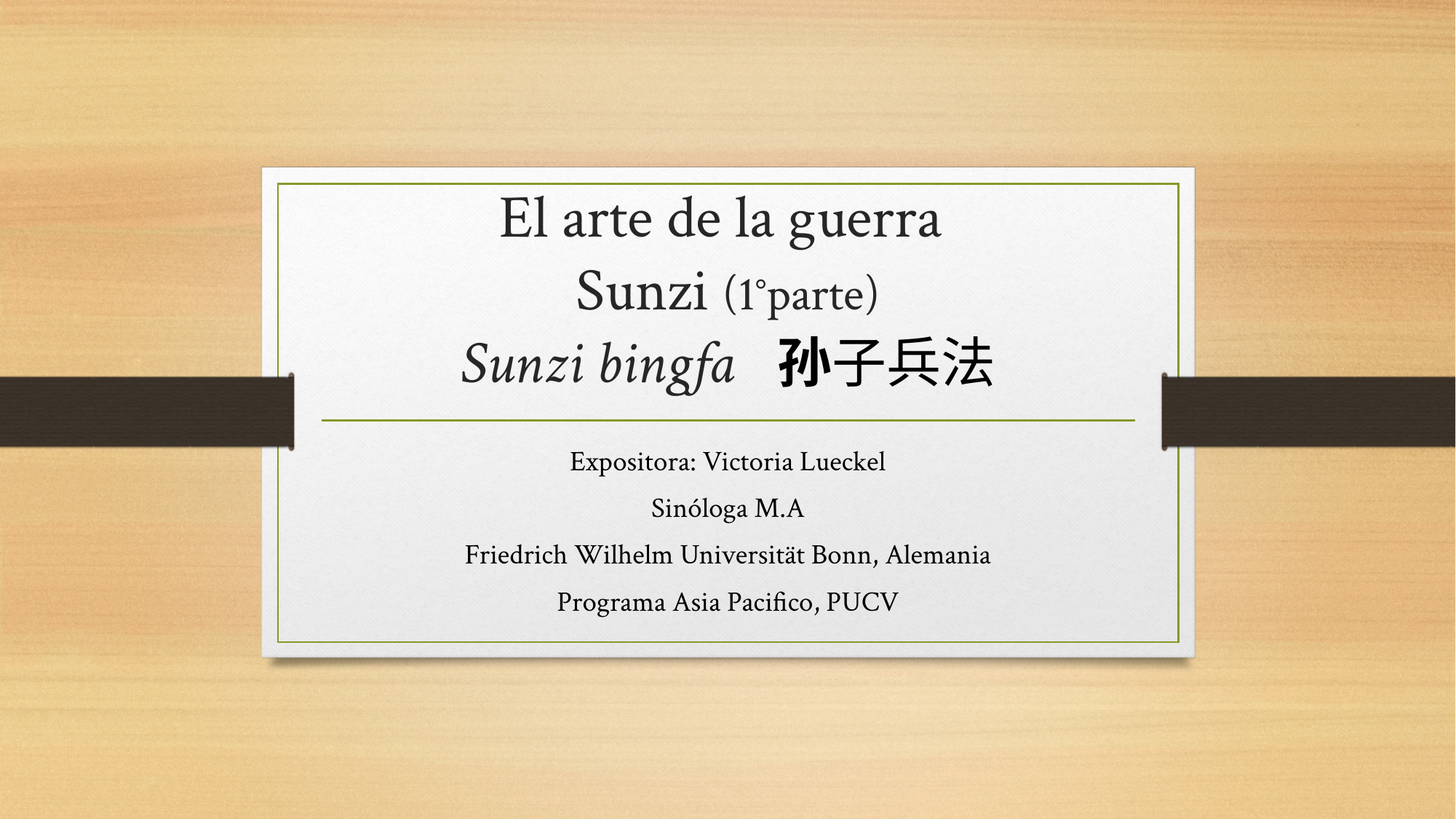

# El arte de la guerra Sunzi (1°parte) Sunzi bingfa  孙子兵法
Expositora: Victoria Lueckel
Sinóloga M.A
Friedrich Wilhelm Universität Bonn, Alemania
Programa Asia Pacifico, PUCV